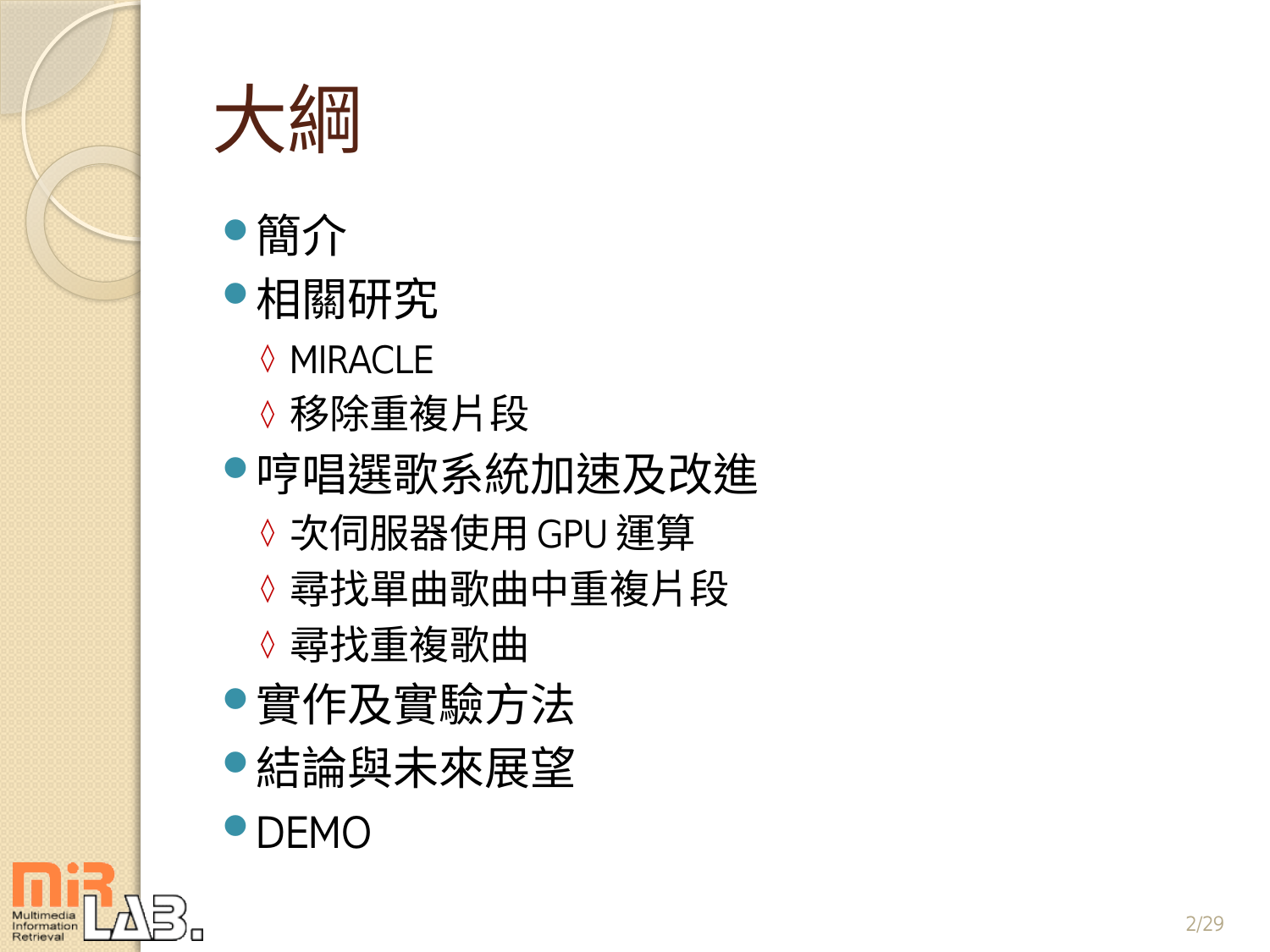

# 大綱
簡介
相關研究
MIRACLE
移除重複片段
哼唱選歌系統加速及改進
次伺服器使用GPU運算
尋找單曲歌曲中重複片段
尋找重複歌曲
實作及實驗方法
結論與未來展望
DEMO